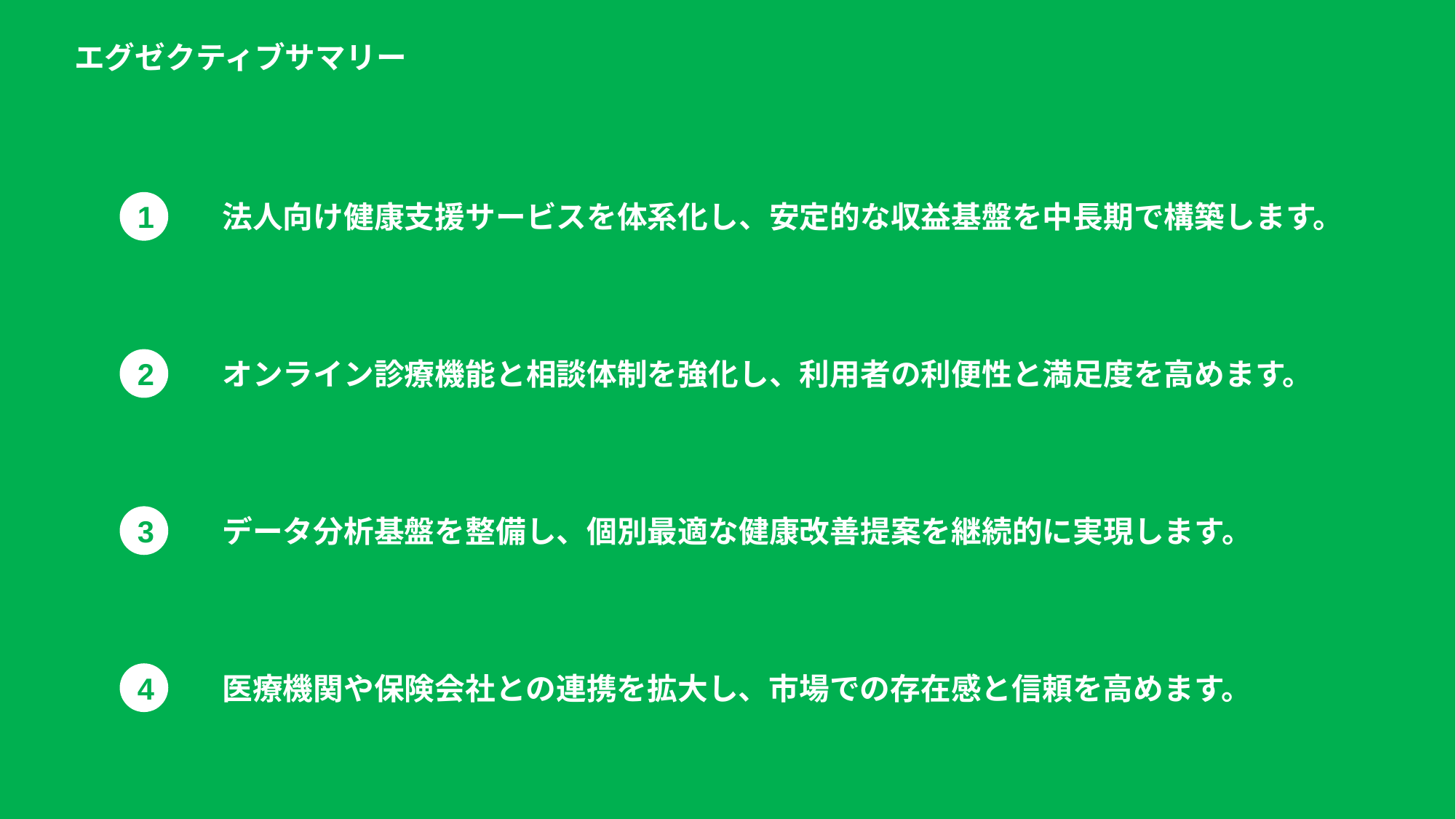

エグゼクティブサマリー
1
法人向け健康支援サービスを体系化し、安定的な収益基盤を中長期で構築します。
2
オンライン診療機能と相談体制を強化し、利用者の利便性と満足度を高めます。
3
データ分析基盤を整備し、個別最適な健康改善提案を継続的に実現します。
4
医療機関や保険会社との連携を拡大し、市場での存在感と信頼を高めます。